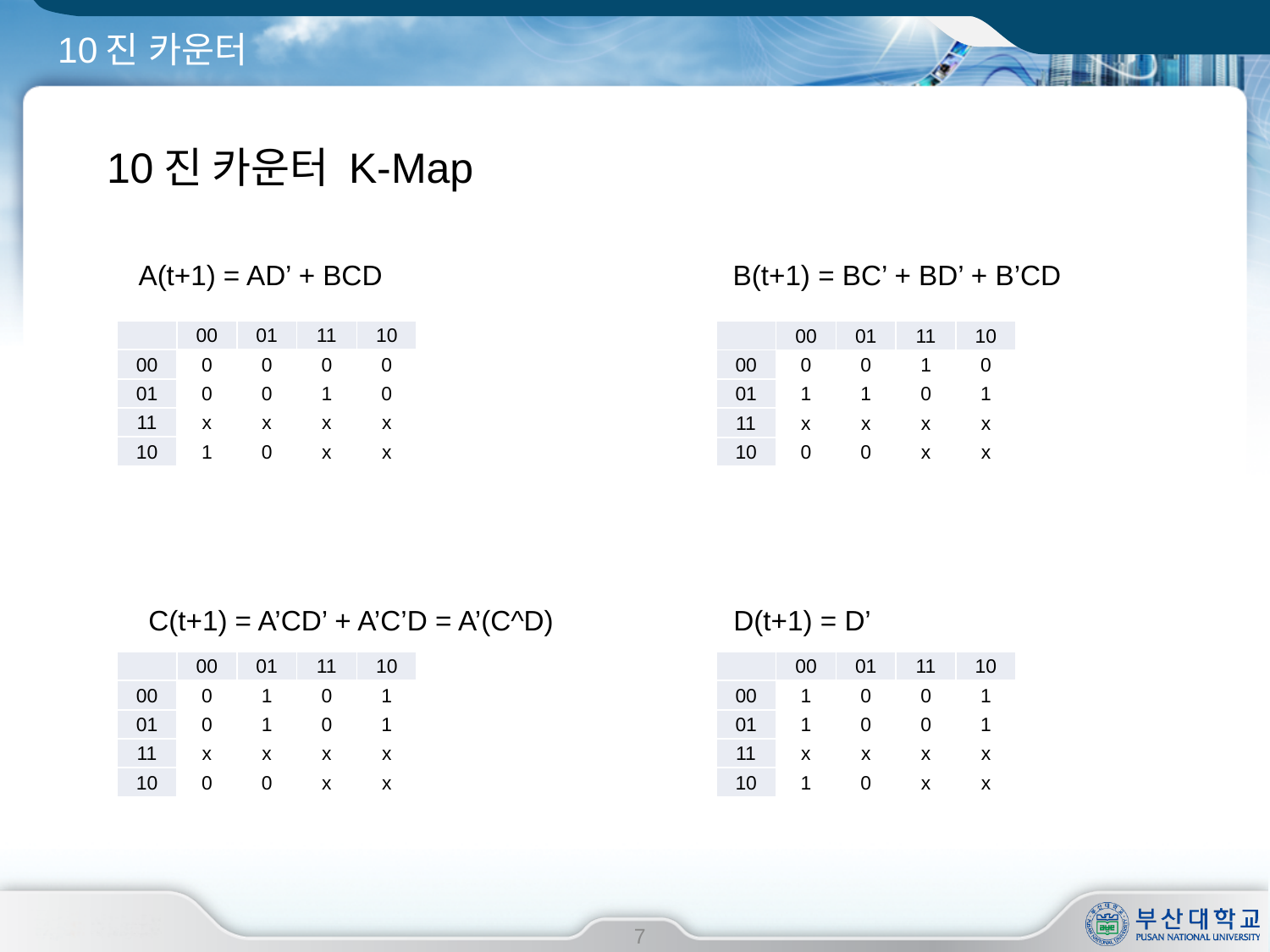

# 10진 카운터
10진 카운터 K-Map
A(t+1) = AD’ + BCD
B(t+1) = BC’ + BD’ + B’CD
|  | 00 | 01 | 11 | 10 |
| --- | --- | --- | --- | --- |
| 00 | 0 | 0 | 0 | 0 |
| 01 | 0 | 0 | 1 | 0 |
| 11 | x | x | x | x |
| 10 | 1 | 0 | x | x |
|  | 00 | 01 | 11 | 10 |
| --- | --- | --- | --- | --- |
| 00 | 0 | 0 | 1 | 0 |
| 01 | 1 | 1 | 0 | 1 |
| 11 | x | x | x | x |
| 10 | 0 | 0 | x | x |
C(t+1) = A’CD’ + A’C’D = A’(C^D)
D(t+1) = D’
|  | 00 | 01 | 11 | 10 |
| --- | --- | --- | --- | --- |
| 00 | 0 | 1 | 0 | 1 |
| 01 | 0 | 1 | 0 | 1 |
| 11 | x | x | x | x |
| 10 | 0 | 0 | x | x |
|  | 00 | 01 | 11 | 10 |
| --- | --- | --- | --- | --- |
| 00 | 1 | 0 | 0 | 1 |
| 01 | 1 | 0 | 0 | 1 |
| 11 | x | x | x | x |
| 10 | 1 | 0 | x | x |
7